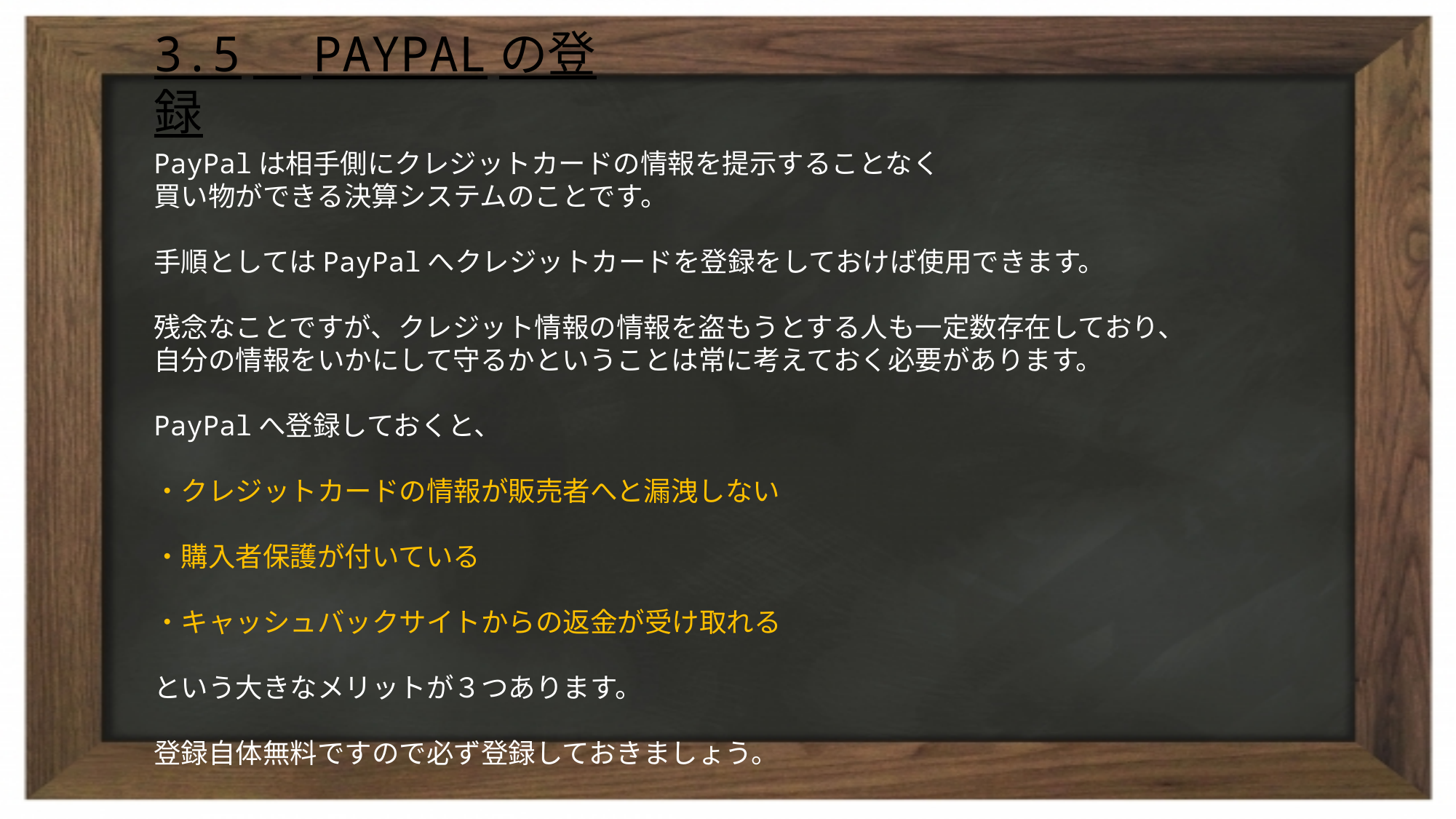

# 3.5　PayPalの登録
PayPalは相手側にクレジットカードの情報を提示することなく
買い物ができる決算システムのことです。

手順としてはPayPalへクレジットカードを登録をしておけば使用できます。

残念なことですが、クレジット情報の情報を盗もうとする人も一定数存在しており、
自分の情報をいかにして守るかということは常に考えておく必要があります。

PayPalへ登録しておくと、

・クレジットカードの情報が販売者へと漏洩しない

・購入者保護が付いている

・キャッシュバックサイトからの返金が受け取れる

という大きなメリットが３つあります。

登録自体無料ですので必ず登録しておきましょう。